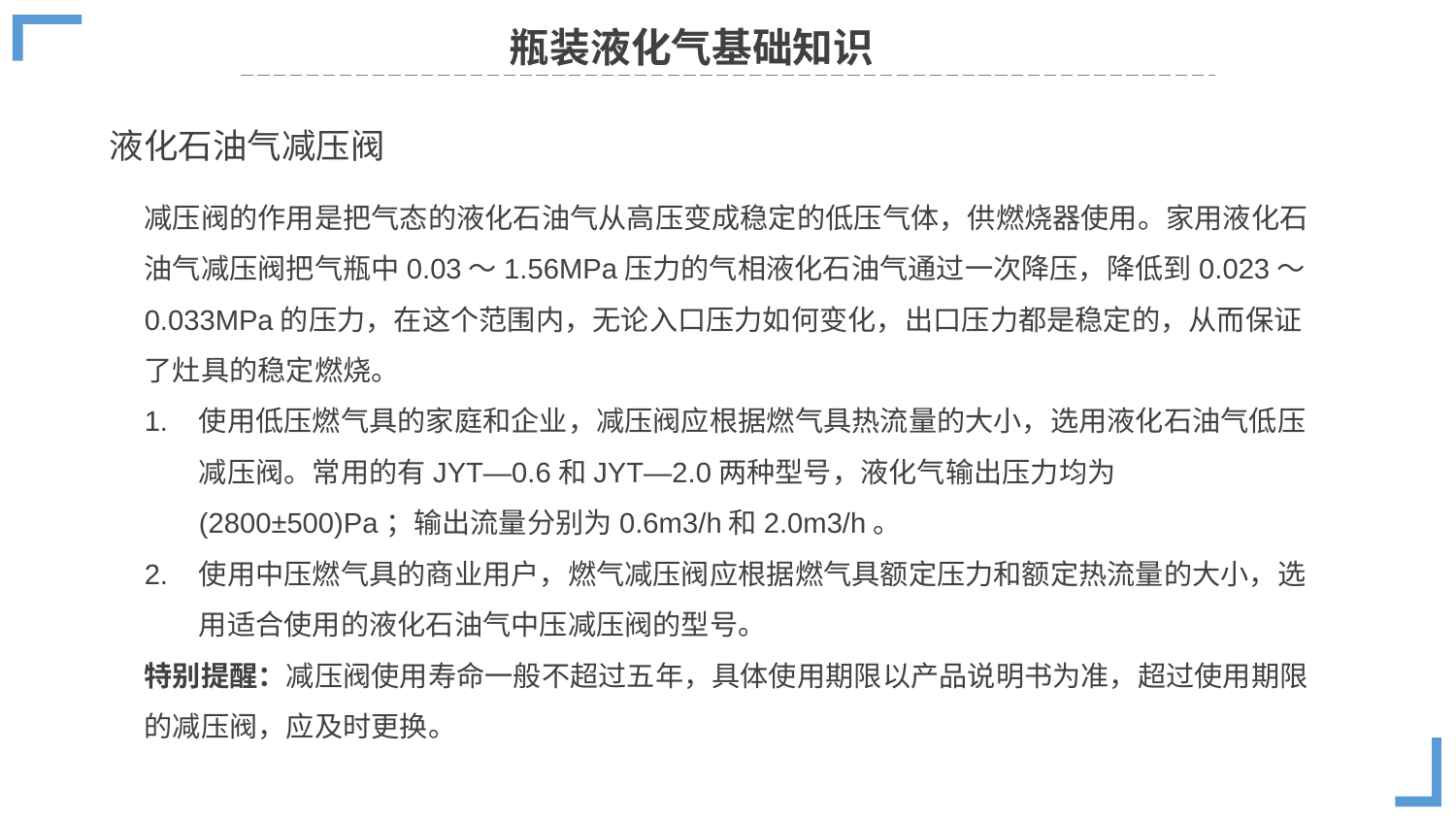

瓶装液化气基础知识
液化石油气减压阀
减压阀的作用是把气态的液化石油气从高压变成稳定的低压气体，供燃烧器使用。家用液化石油气减压阀把气瓶中0.03～1.56MPa压力的气相液化石油气通过一次降压，降低到0.023～0.033MPa的压力，在这个范围内，无论入口压力如何变化，出口压力都是稳定的，从而保证了灶具的稳定燃烧。
使用低压燃气具的家庭和企业，减压阀应根据燃气具热流量的大小，选用液化石油气低压减压阀。常用的有JYT—0.6和JYT—2.0两种型号，液化气输出压力均为(2800±500)Pa；输出流量分别为0.6m3/h和2.0m3/h。
使用中压燃气具的商业用户，燃气减压阀应根据燃气具额定压力和额定热流量的大小，选用适合使用的液化石油气中压减压阀的型号。
特别提醒：减压阀使用寿命一般不超过五年，具体使用期限以产品说明书为准，超过使用期限的减压阀，应及时更换。